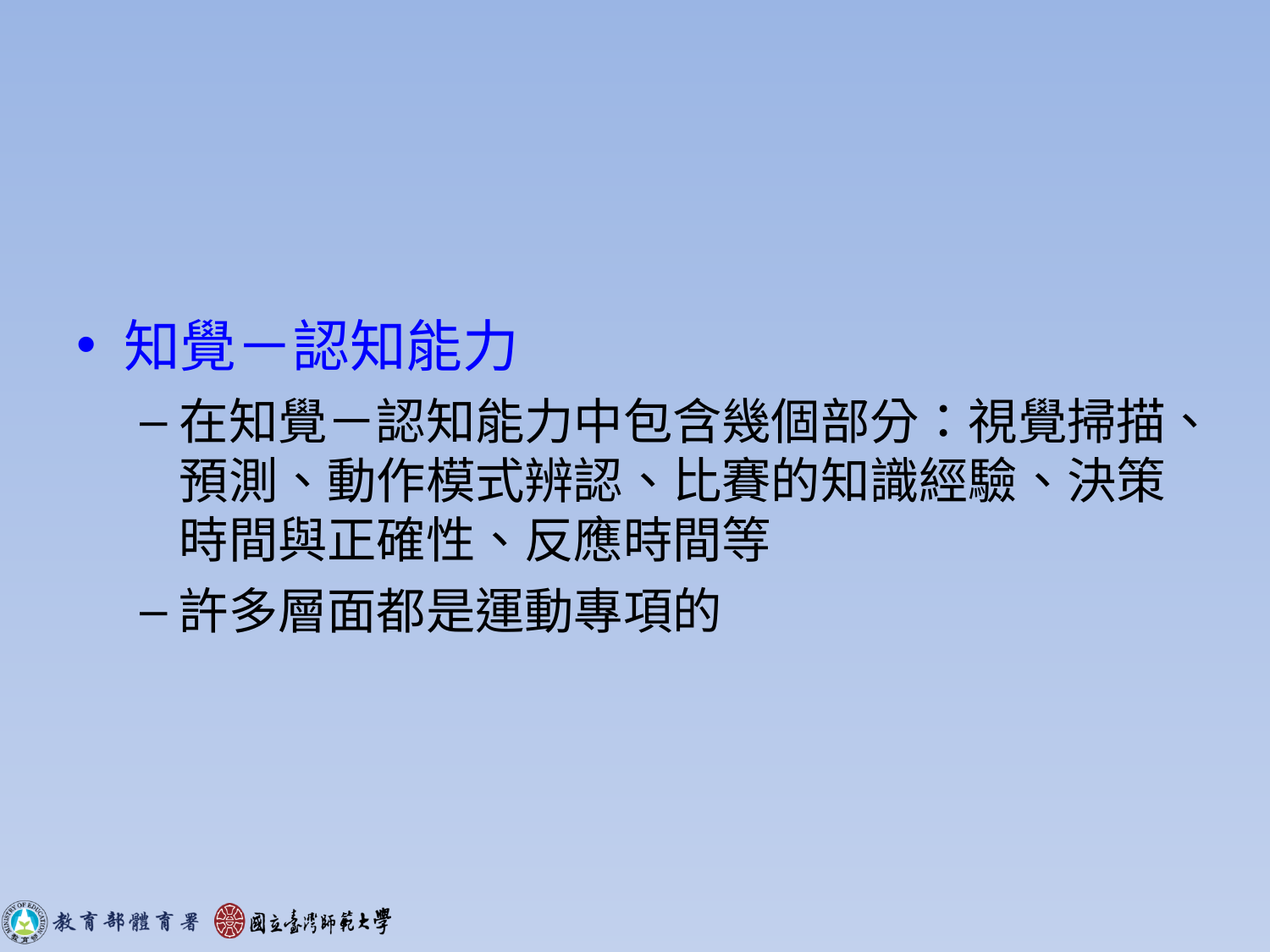

#

知覺－認知能力
在知覺－認知能力中包含幾個部分：視覺掃描、預測、動作模式辨認、比賽的知識經驗、決策時間與正確性、反應時間等
許多層面都是運動專項的